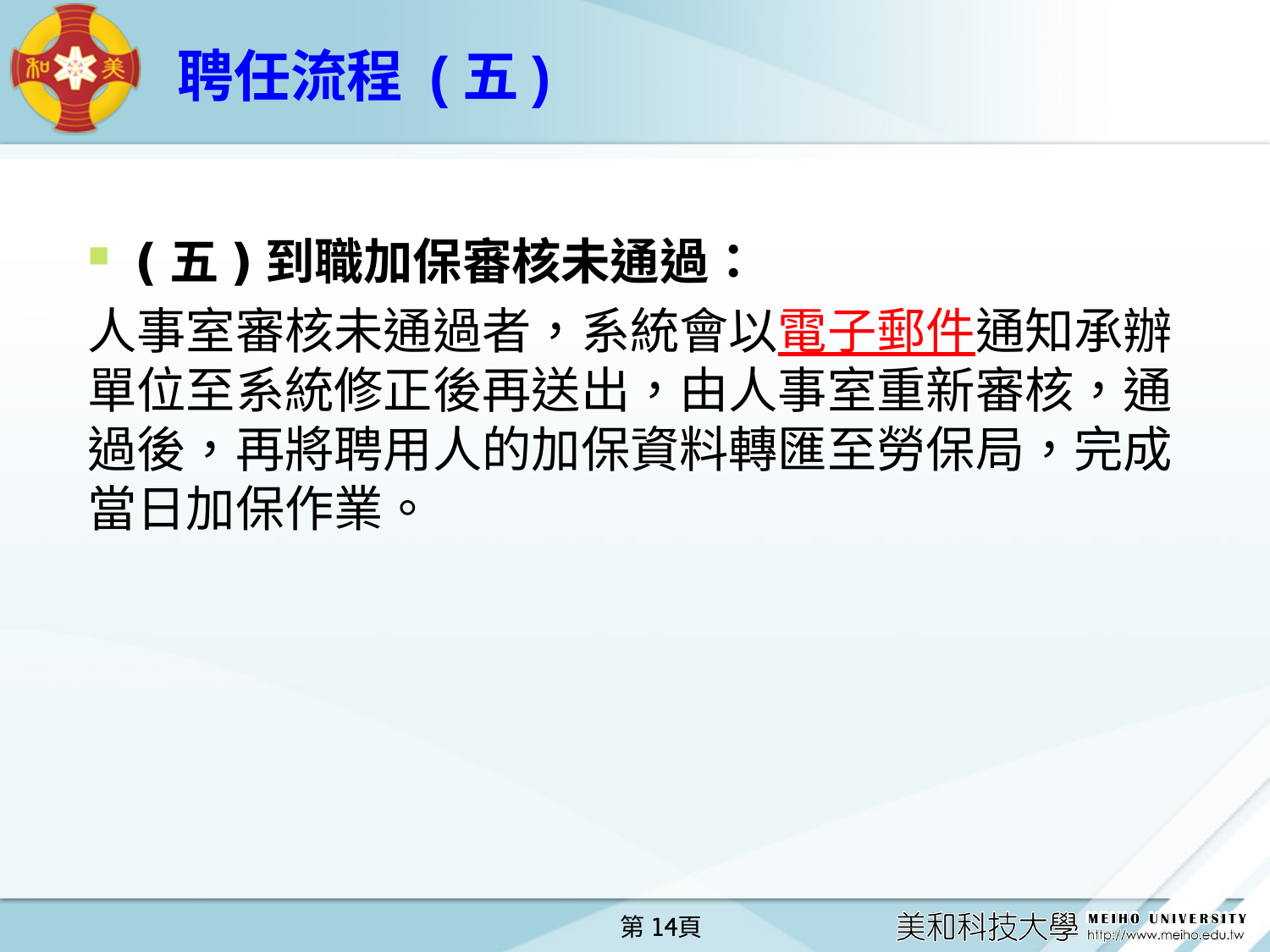

# 聘任流程 (五)
(五)到職加保審核未通過：
人事室審核未通過者，系統會以電子郵件通知承辦單位至系統修正後再送出，由人事室重新審核，通過後，再將聘用人的加保資料轉匯至勞保局，完成當日加保作業。